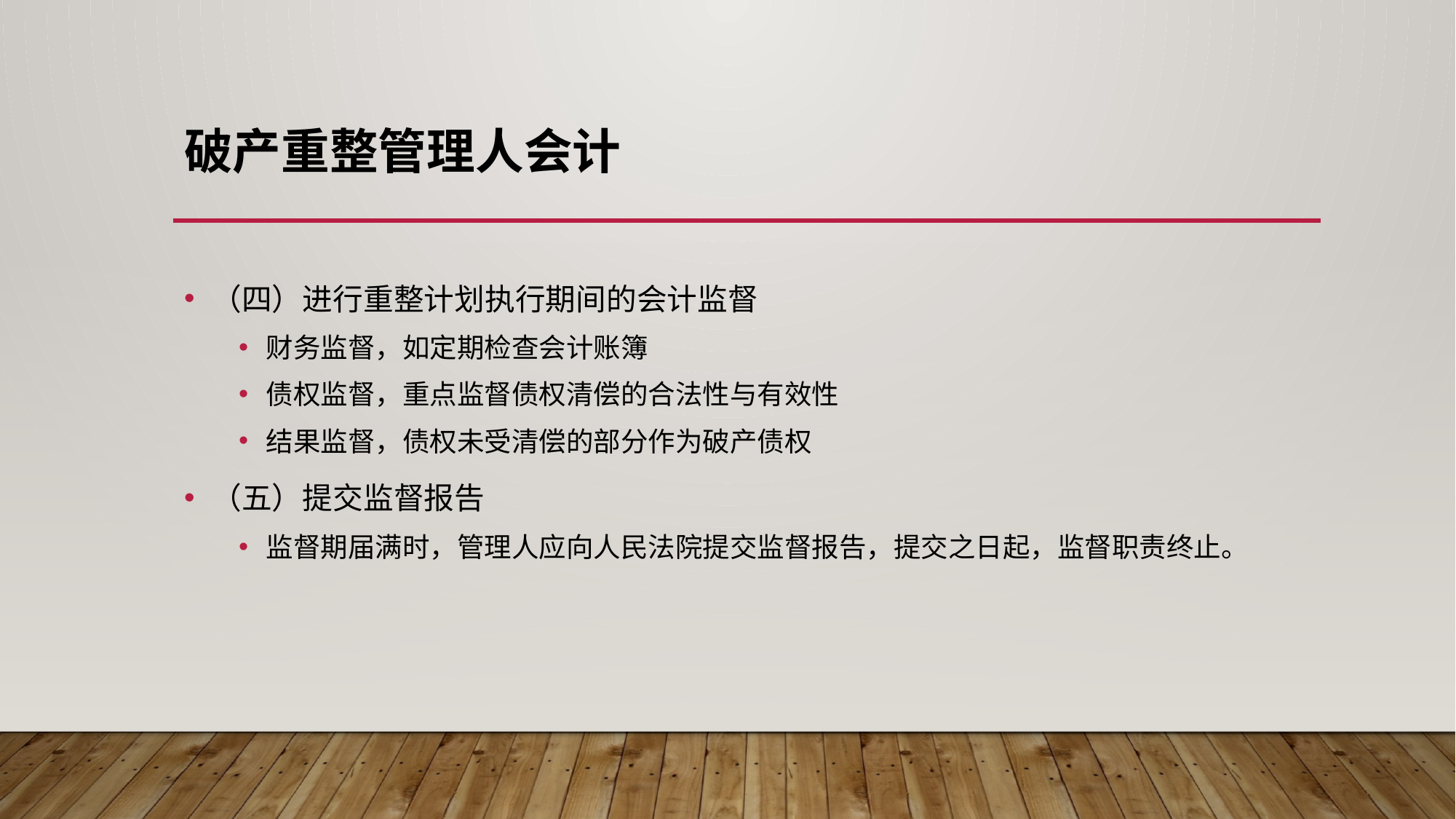

# 破产重整管理人会计
（四）进行重整计划执行期间的会计监督
财务监督，如定期检查会计账簿
债权监督，重点监督债权清偿的合法性与有效性
结果监督，债权未受清偿的部分作为破产债权
（五）提交监督报告
监督期届满时，管理人应向人民法院提交监督报告，提交之日起，监督职责终止。